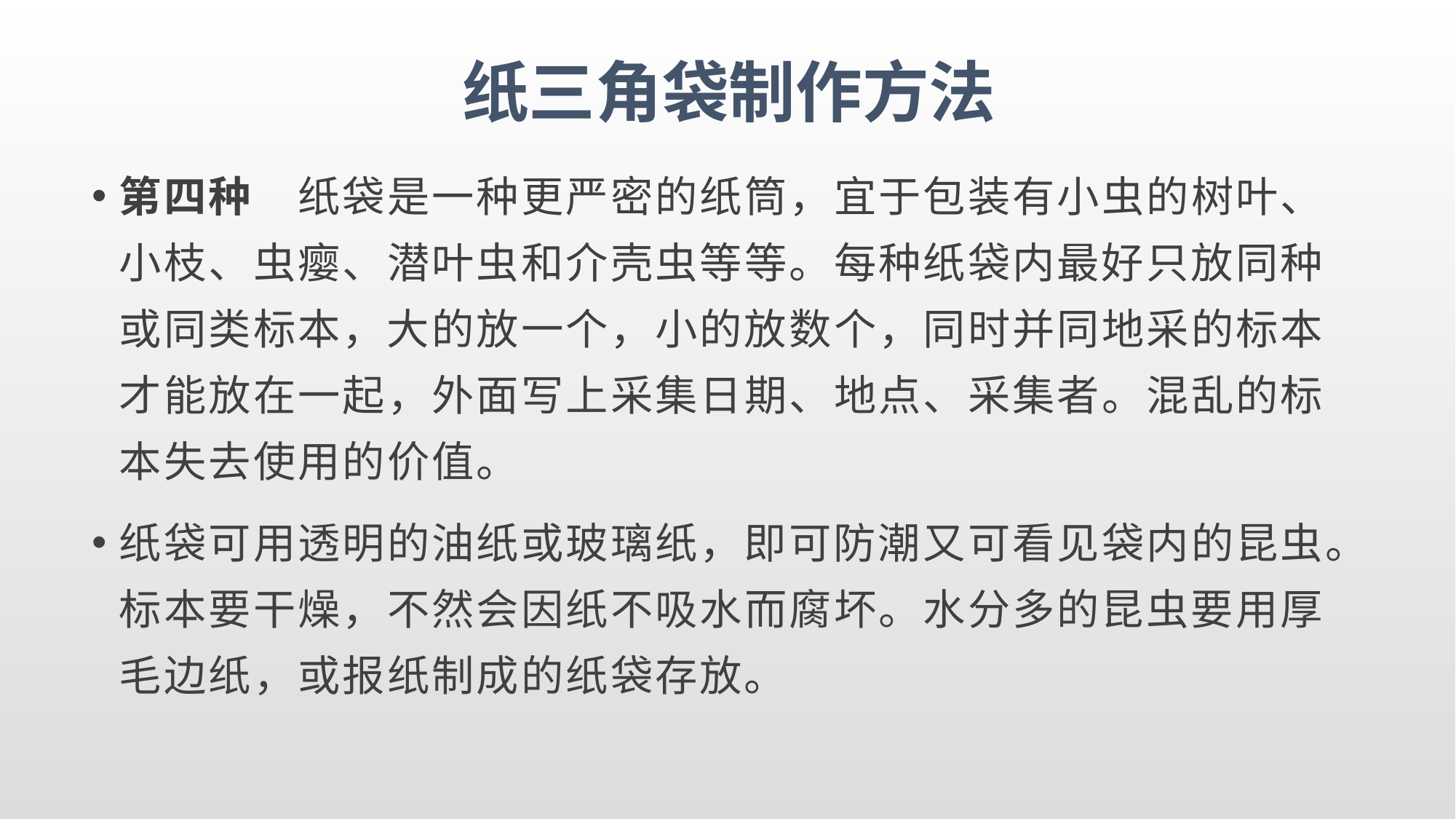

# 纸三角袋制作方法
第四种　纸袋是一种更严密的纸筒，宜于包装有小虫的树叶、小枝、虫瘿、潜叶虫和介壳虫等等。每种纸袋内最好只放同种或同类标本，大的放一个，小的放数个，同时并同地采的标本才能放在一起，外面写上采集日期、地点、采集者。混乱的标本失去使用的价值。
纸袋可用透明的油纸或玻璃纸，即可防潮又可看见袋内的昆虫。标本要干燥，不然会因纸不吸水而腐坏。水分多的昆虫要用厚毛边纸，或报纸制成的纸袋存放。